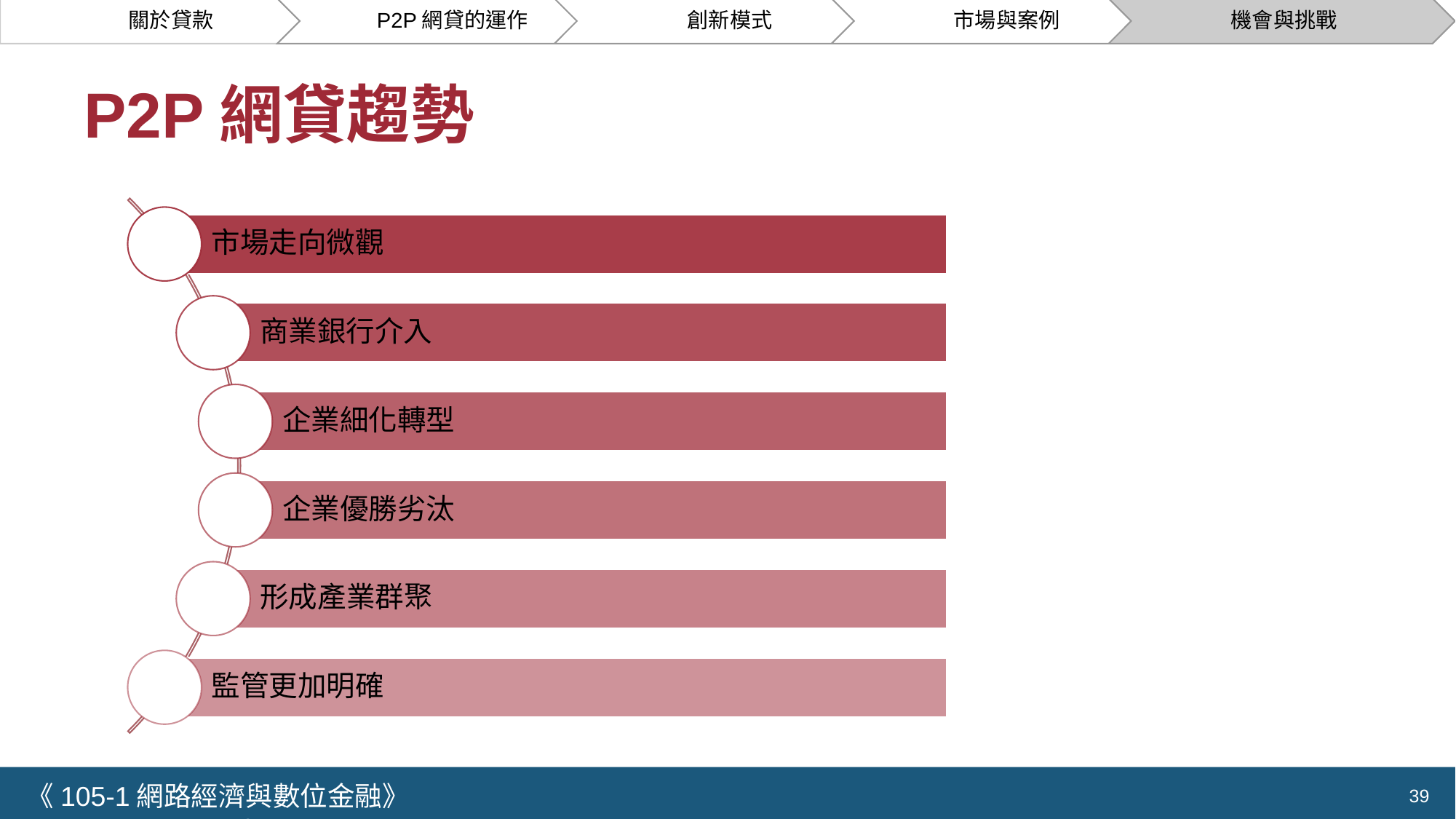

關於貸款
P2P網貸的運作
創新模式
市場與案例
機會與挑戰
# P2P網貸趨勢
市場走向微觀
商業銀行介入
企業細化轉型
企業優勝劣汰
形成產業群聚
監管更加明確
《105-1網路經濟與數位金融》                                                                                                                                             NCTU.IIM.IEBI Lab
39